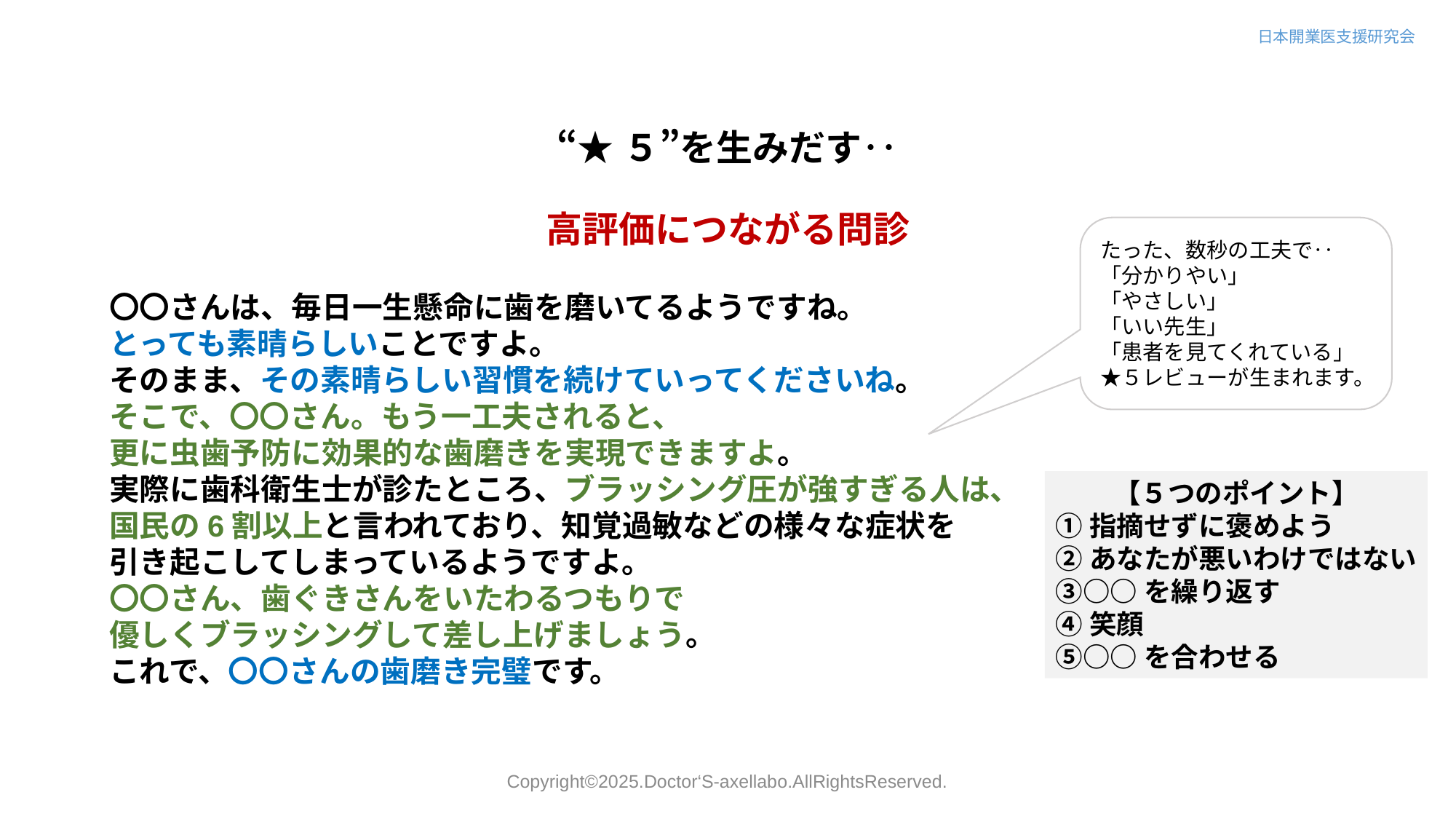

日本開業医支援研究会
“★５”を生みだす‥
高評価につながる問診
たった、数秒の工夫で‥
「分かりやい」
「やさしい」
「いい先生」
「患者を見てくれている」★５レビューが生まれます。
〇〇さんは、毎日一生懸命に歯を磨いてるようですね。
とっても素晴らしいことですよ。
そのまま、その素晴らしい習慣を続けていってくださいね。
そこで、〇〇さん。もう一工夫されると、
更に虫歯予防に効果的な歯磨きを実現できますよ。
実際に歯科衛生士が診たところ、ブラッシング圧が強すぎる人は、
国民の6割以上と言われており、知覚過敏などの様々な症状を
引き起こしてしまっているようですよ。
〇〇さん、歯ぐきさんをいたわるつもりで
優しくブラッシングして差し上げましょう。
これで、〇〇さんの歯磨き完璧です。
【５つのポイント】
①指摘せずに褒めよう
②あなたが悪いわけではない
③○○を繰り返す
④笑顔
⑤○○を合わせる
Copyright©2025.Doctor‘S-axellabo.AllRightsReserved.